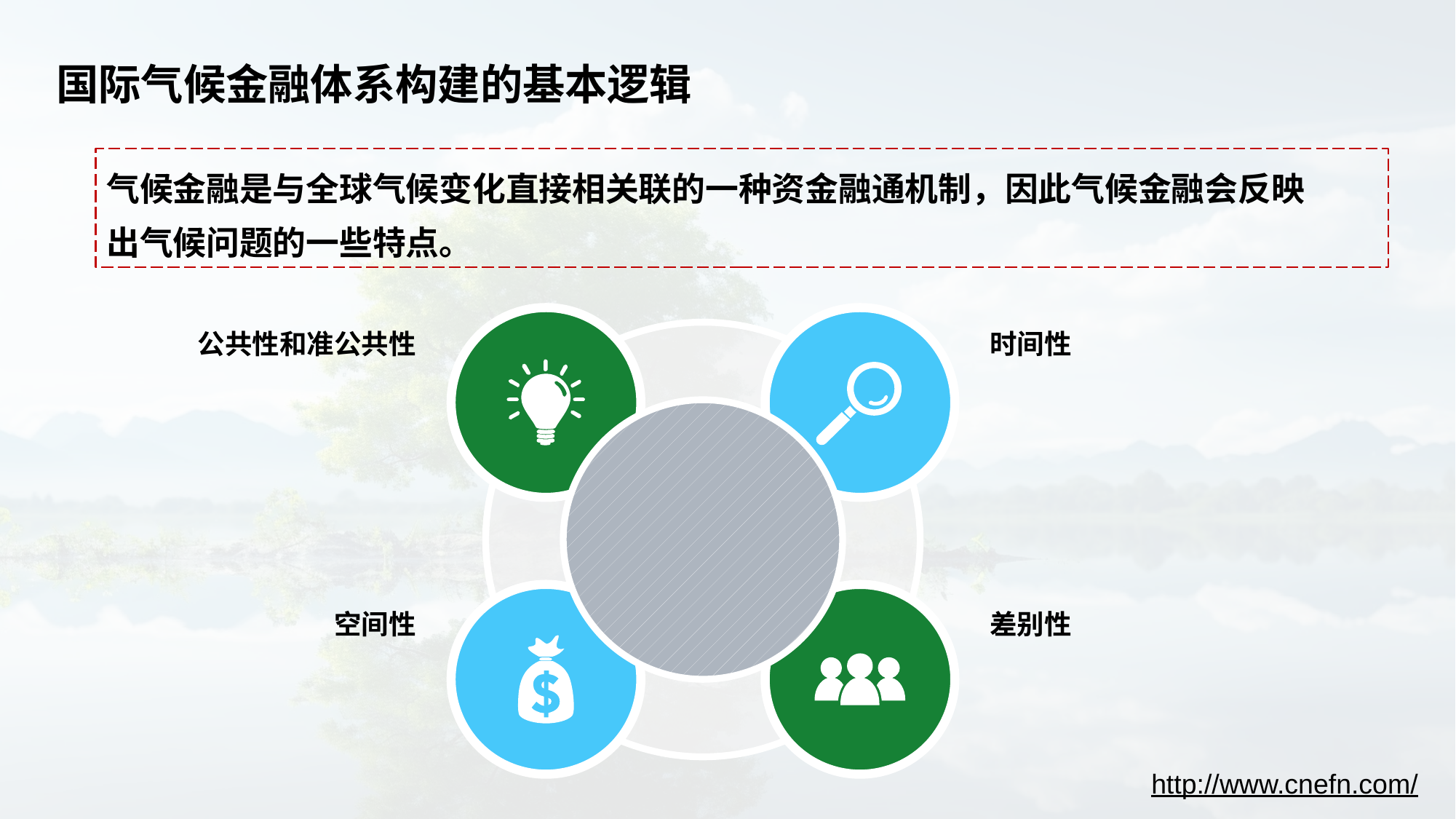

# 国际气候金融体系构建的基本逻辑
气候金融是与全球气候变化直接相关联的一种资金融通机制，因此气候金融会反映
出气候问题的一些特点。

公共性和准公共性
时间性

空间性
差别性